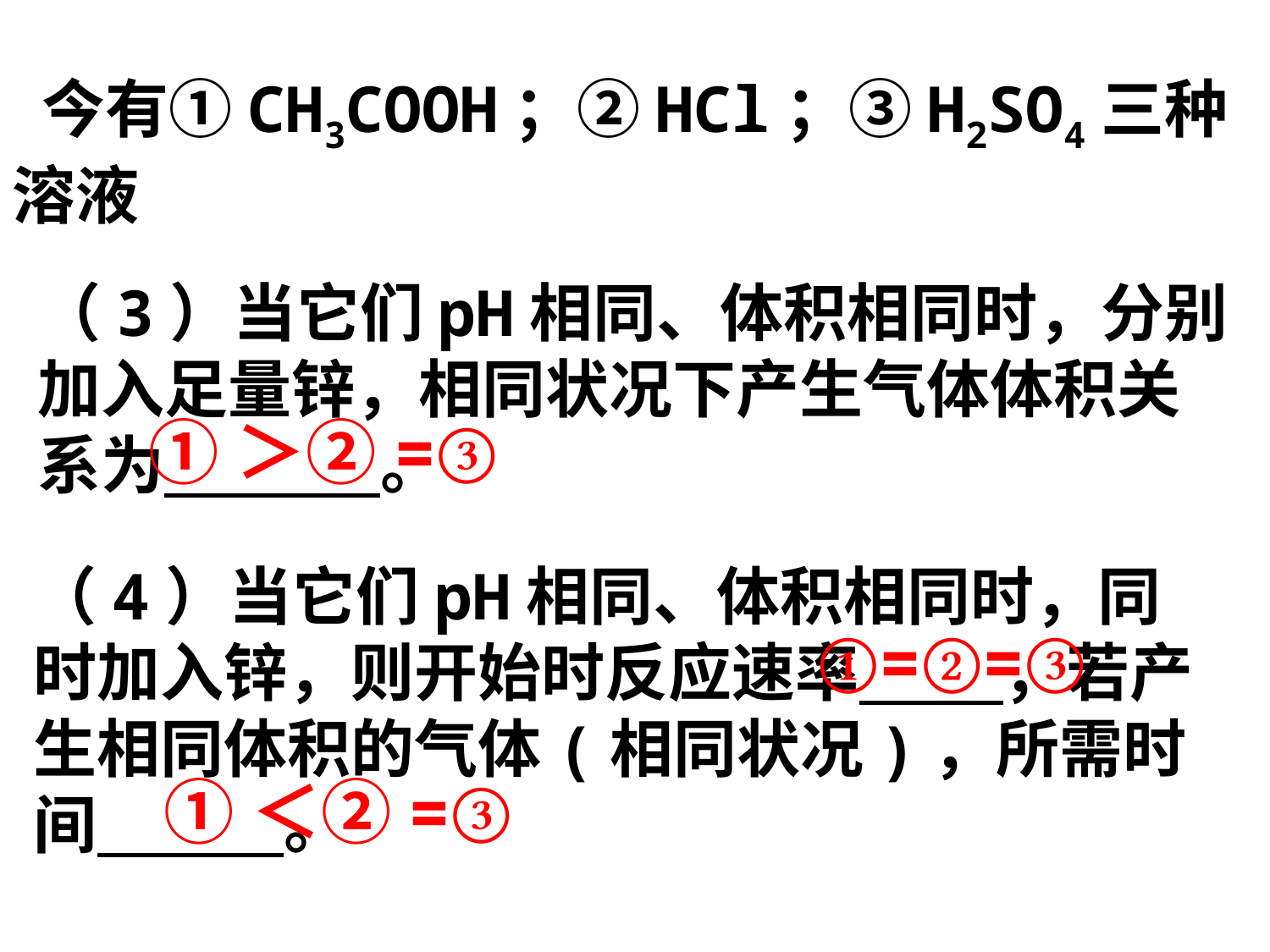

今有①CH3COOH；②HCl；③H2SO4三种溶液
（3）当它们pH相同、体积相同时，分别加入足量锌，相同状况下产生气体体积关系为               。
①＞②=③
（4）当它们pH相同、体积相同时，同时加入锌，则开始时反应速率          ，若产生相同体积的气体(相同状况)，所需时间             。
①=②=③
①＜②=③